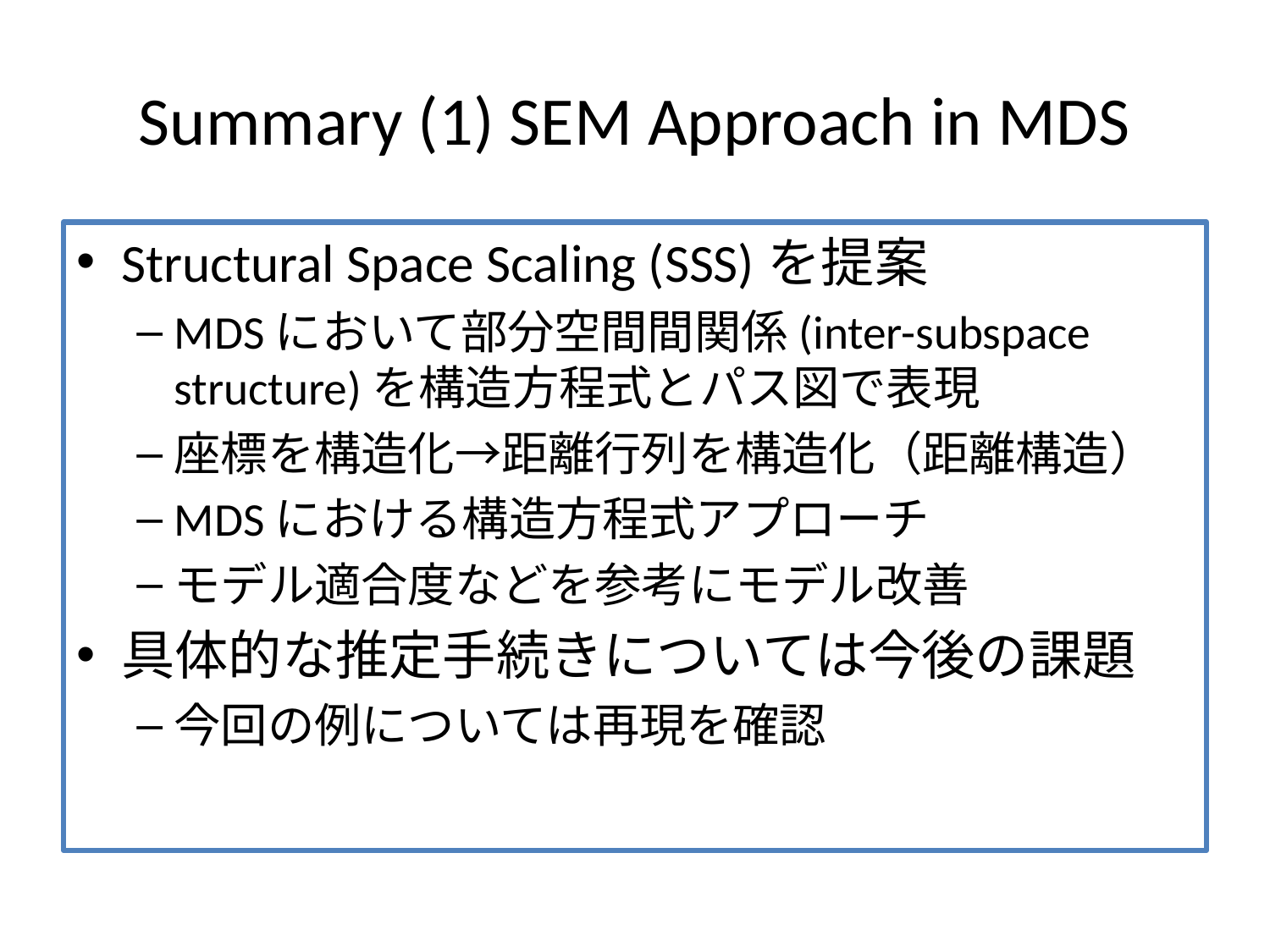

# Summary (1) SEM Approach in MDS
Structural Space Scaling (SSS)を提案
MDSにおいて部分空間間関係(inter-subspace structure)を構造方程式とパス図で表現
座標を構造化→距離行列を構造化（距離構造）
MDSにおける構造方程式アプローチ
モデル適合度などを参考にモデル改善
具体的な推定手続きについては今後の課題
今回の例については再現を確認